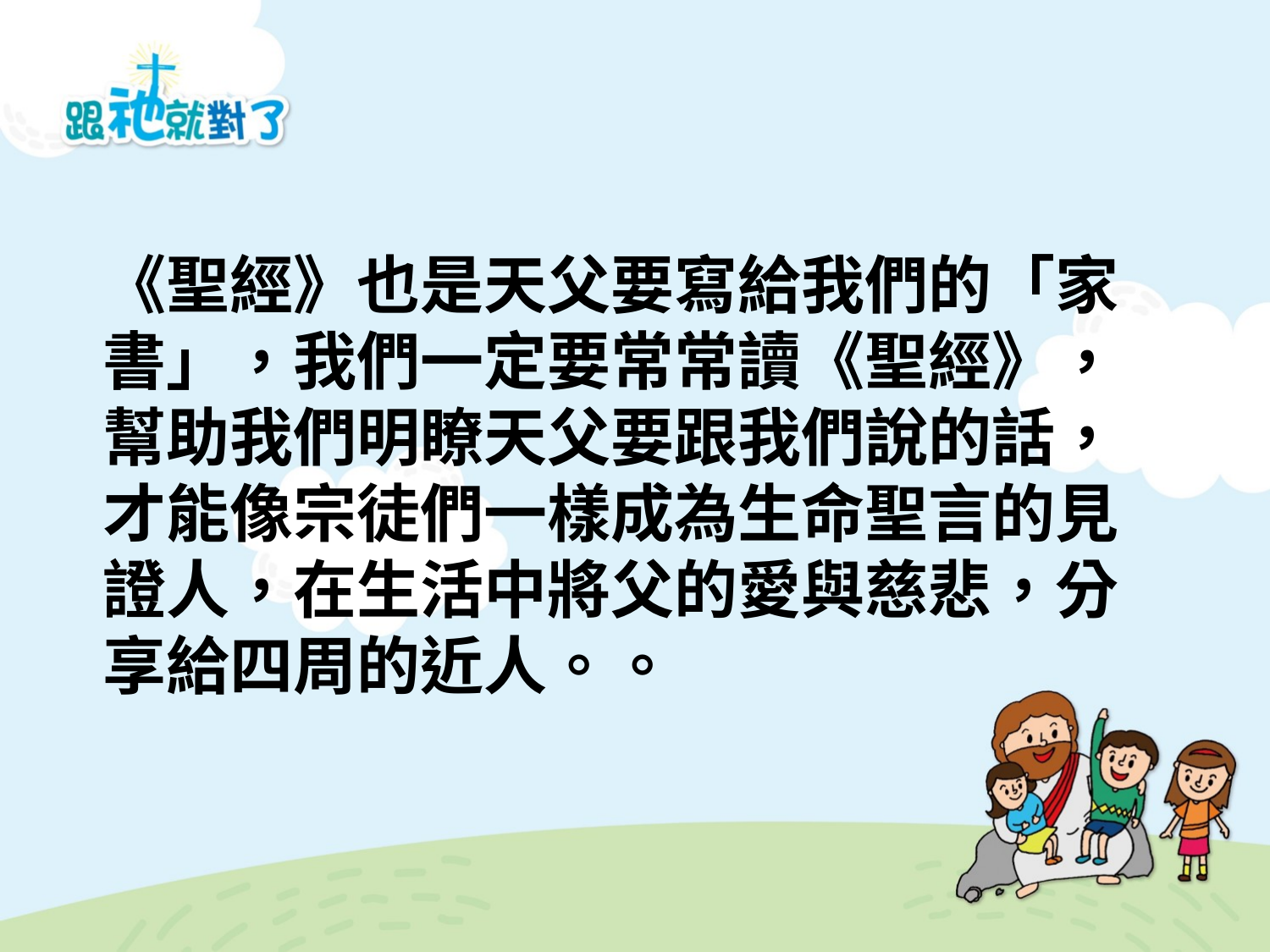

《聖經》也是天父要寫給我們的「家書」，我們一定要常常讀《聖經》，幫助我們明瞭天父要跟我們說的話，才能像宗徒們一樣成為生命聖言的見證人，在生活中將父的愛與慈悲，分享給四周的近人。。